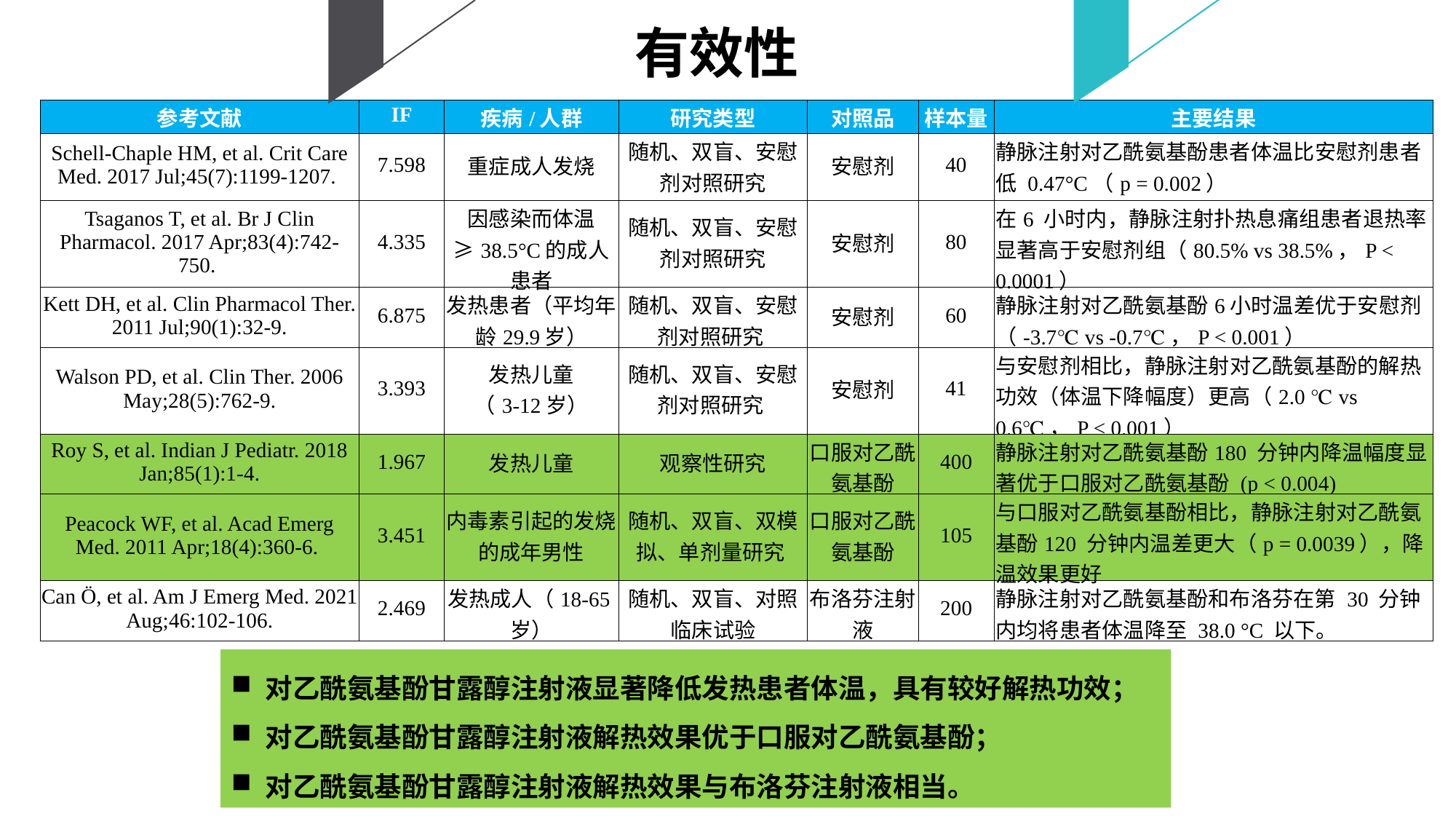

有效性
| 参考文献 | IF | 疾病/人群 | 研究类型 | 对照品 | 样本量 | 主要结果 |
| --- | --- | --- | --- | --- | --- | --- |
| Schell-Chaple HM, et al. Crit Care Med. 2017 Jul;45(7):1199-1207. | 7.598 | 重症成人发烧 | 随机、双盲、安慰剂对照研究 | 安慰剂 | 40 | 静脉注射对乙酰氨基酚患者体温比安慰剂患者低 0.47°C（p = 0.002） |
| Tsaganos T, et al. Br J Clin Pharmacol. 2017 Apr;83(4):742-750. | 4.335 | 因感染而体温≥38.5°C的成人患者 | 随机、双盲、安慰剂对照研究 | 安慰剂 | 80 | 在6 小时内，静脉注射扑热息痛组患者退热率显著高于安慰剂组（80.5% vs 38.5%，P < 0.0001） |
| Kett DH, et al. Clin Pharmacol Ther. 2011 Jul;90(1):32-9. | 6.875 | 发热患者（平均年龄29.9岁） | 随机、双盲、安慰剂对照研究 | 安慰剂 | 60 | 静脉注射对乙酰氨基酚6小时温差优于安慰剂（-3.7℃ vs -0.7℃，P < 0.001） |
| Walson PD, et al. Clin Ther. 2006 May;28(5):762-9. | 3.393 | 发热儿童 （3-12岁） | 随机、双盲、安慰剂对照研究 | 安慰剂 | 41 | 与安慰剂相比，静脉注射对乙酰氨基酚的解热功效（体温下降幅度）更高（2.0 ℃ vs 0.6℃，P < 0.001） |
| Roy S, et al. Indian J Pediatr. 2018 Jan;85(1):1-4. | 1.967 | 发热儿童 | 观察性研究 | 口服对乙酰氨基酚 | 400 | 静脉注射对乙酰氨基酚180 分钟内降温幅度显著优于口服对乙酰氨基酚 (p < 0.004) |
| Peacock WF, et al. Acad Emerg Med. 2011 Apr;18(4):360-6. | 3.451 | 内毒素引起的发烧的成年男性 | 随机、双盲、双模拟、单剂量研究 | 口服对乙酰氨基酚 | 105 | 与口服对乙酰氨基酚相比，静脉注射对乙酰氨基酚120 分钟内温差更大（p = 0.0039），降温效果更好 |
| Can Ö, et al. Am J Emerg Med. 2021 Aug;46:102-106. | 2.469 | 发热成人（18-65岁） | 随机、双盲、对照临床试验 | 布洛芬注射液 | 200 | 静脉注射对乙酰氨基酚和布洛芬在第 30 分钟内均将患者体温降至 38.0 °C 以下。 |
对乙酰氨基酚甘露醇注射液显著降低发热患者体温，具有较好解热功效；
对乙酰氨基酚甘露醇注射液解热效果优于口服对乙酰氨基酚；
对乙酰氨基酚甘露醇注射液解热效果与布洛芬注射液相当。